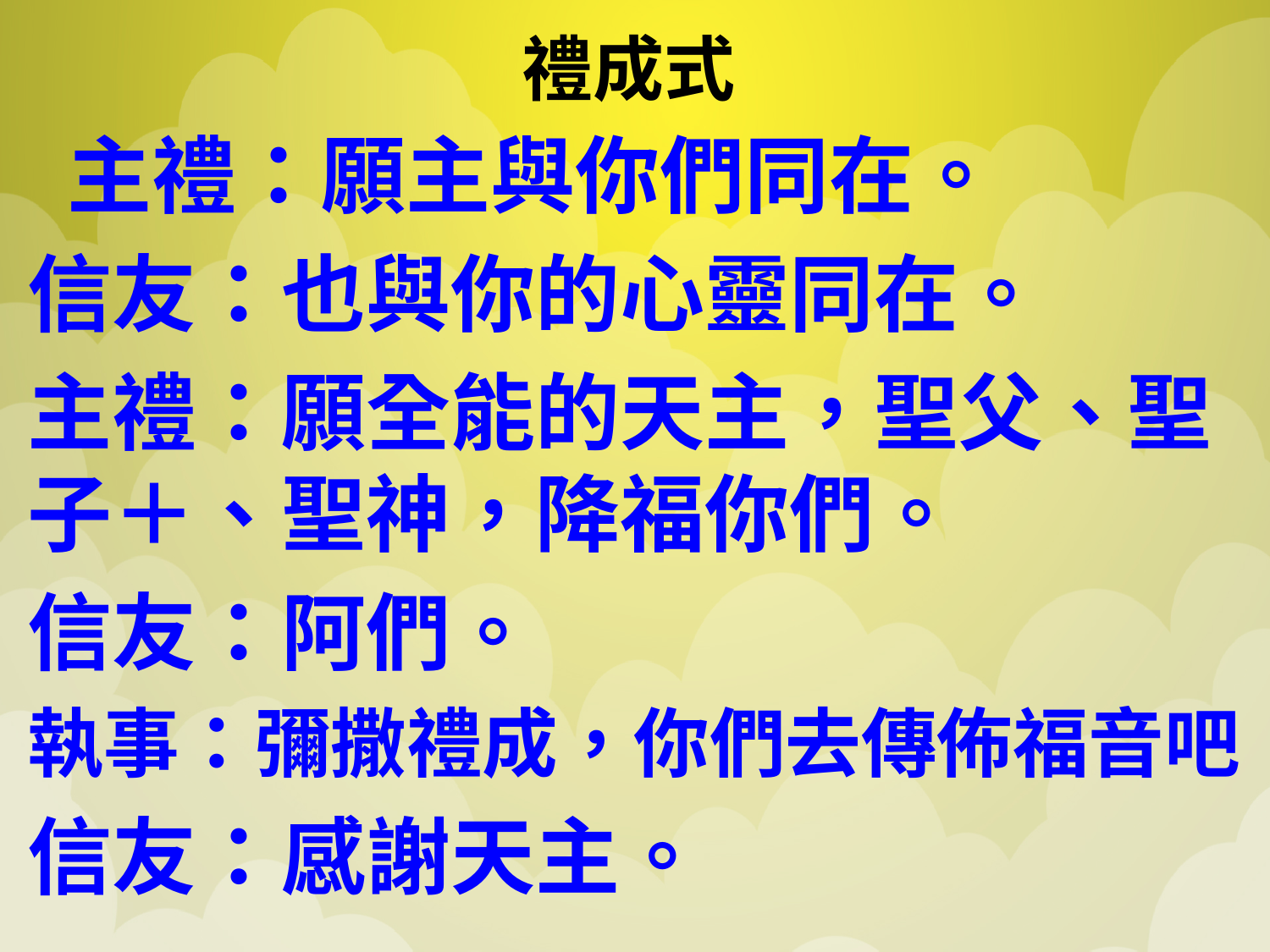

# 禮成式
 主禮：願主與你們同在。
信友：也與你的心靈同在。
主禮：願全能的天主，聖父、聖子＋、聖神，降福你們。
信友：阿們。
執事：彌撒禮成，你們去傳佈福音吧！
信友：感謝天主。